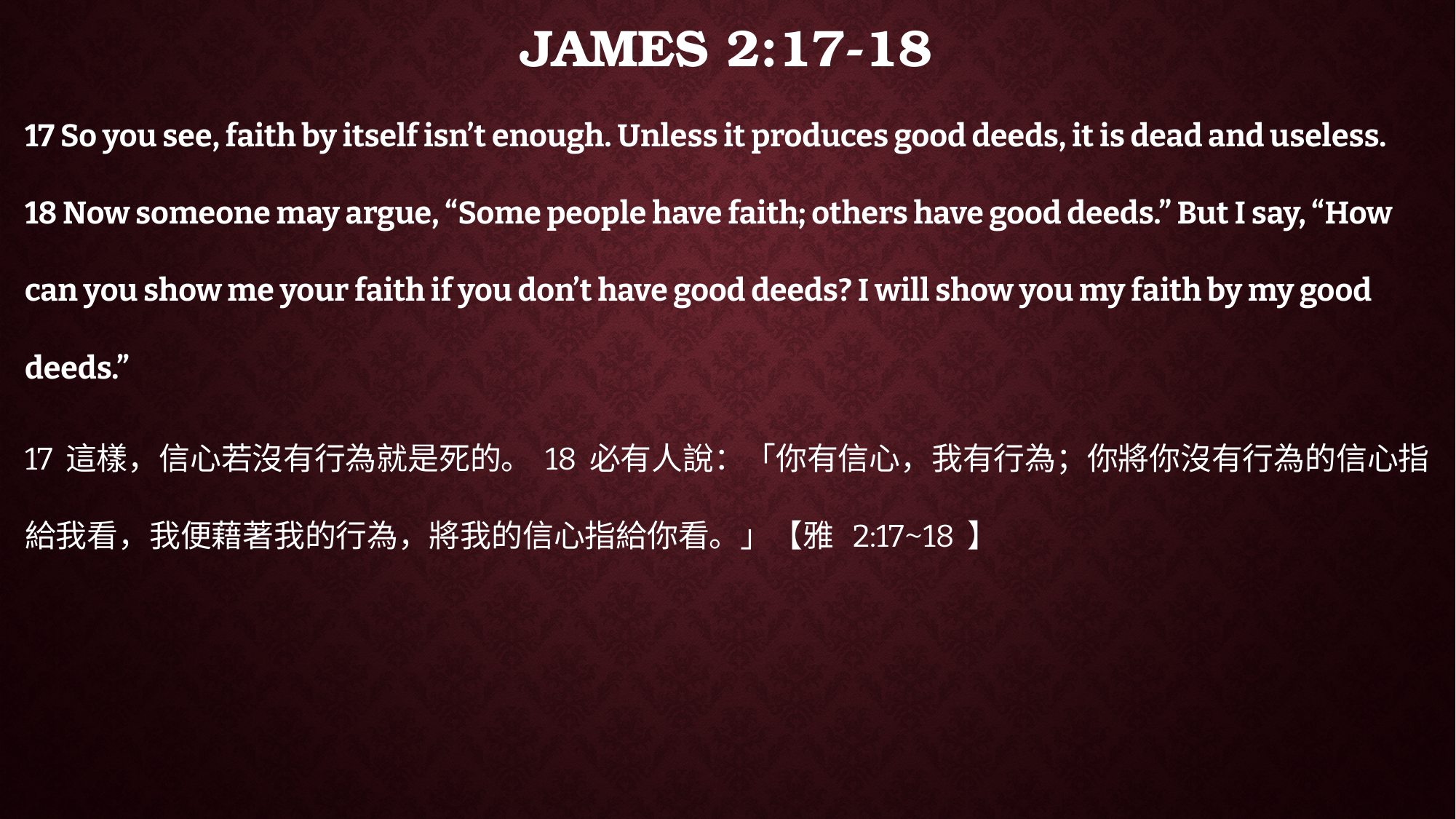

# James 2:17-18
17 So you see, faith by itself isn’t enough. Unless it produces good deeds, it is dead and useless. 18 Now someone may argue, “Some people have faith; others have good deeds.” But I say, “How can you show me your faith if you don’t have good deeds? I will show you my faith by my good deeds.”
17這樣，信心若沒有行為就是死的。18必有人說：「你有信心，我有行為；你將你沒有行為的信心指給我看，我便藉著我的行為，將我的信心指給你看。」【雅 2:17~18】